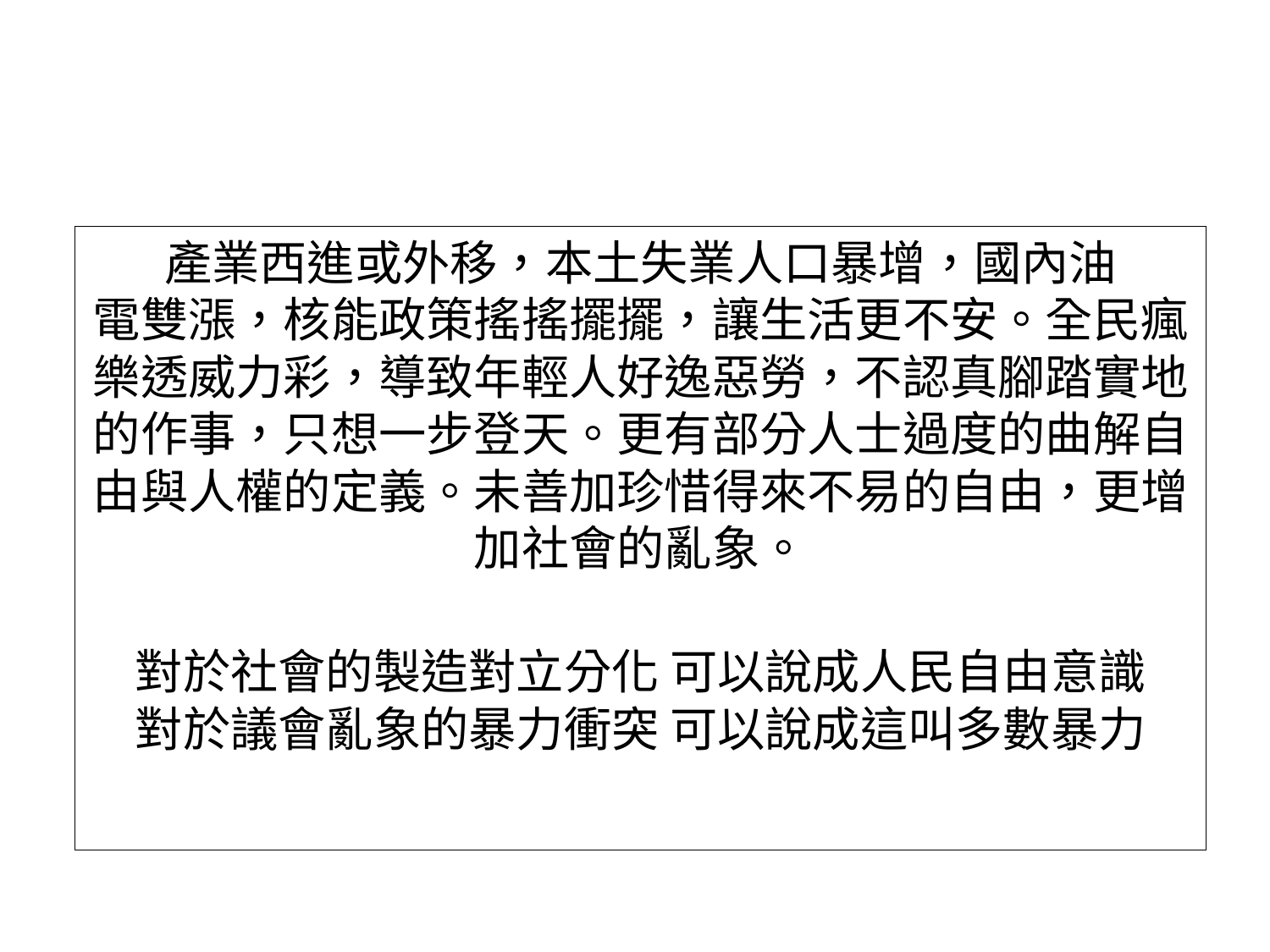

產業西進或外移，本土失業人口暴增，國內油
電雙漲，核能政策搖搖擺擺，讓生活更不安。全民瘋樂透威力彩，導致年輕人好逸惡勞，不認真腳踏實地的作事，只想一步登天。更有部分人士過度的曲解自由與人權的定義。未善加珍惜得來不易的自由，更增加社會的亂象。
對於社會的製造對立分化 可以說成人民自由意識
對於議會亂象的暴力衝突 可以說成這叫多數暴力